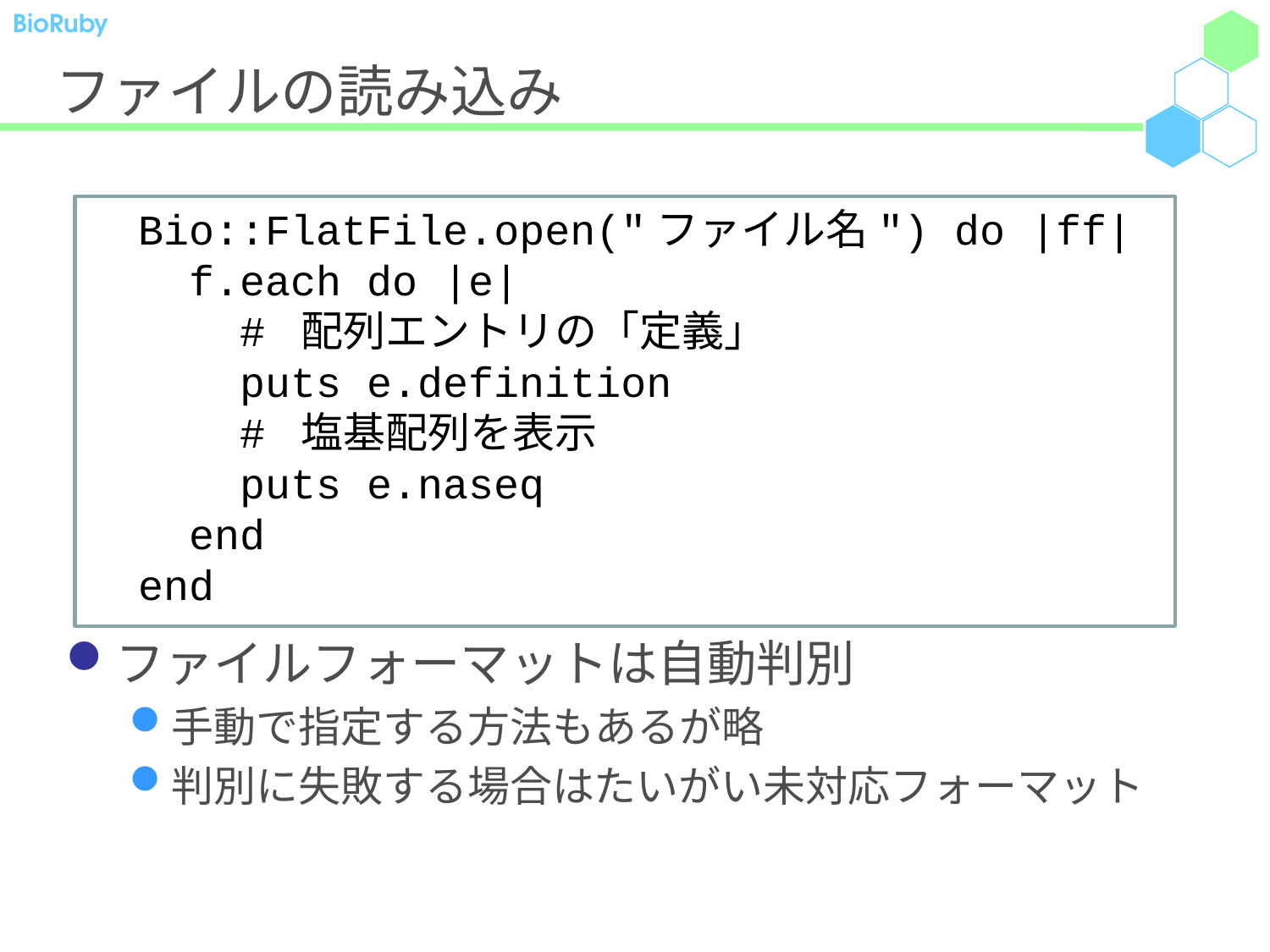

# ファイルの読み込み
  Bio::FlatFile.open("ファイル名") do |ff|
    f.each do |e|
      # 配列エントリの「定義」
      puts e.definition
      # 塩基配列を表示
      puts e.naseq
    end
  end

ファイルフォーマットは自動判別
手動で指定する方法もあるが略
判別に失敗する場合はたいがい未対応フォーマット